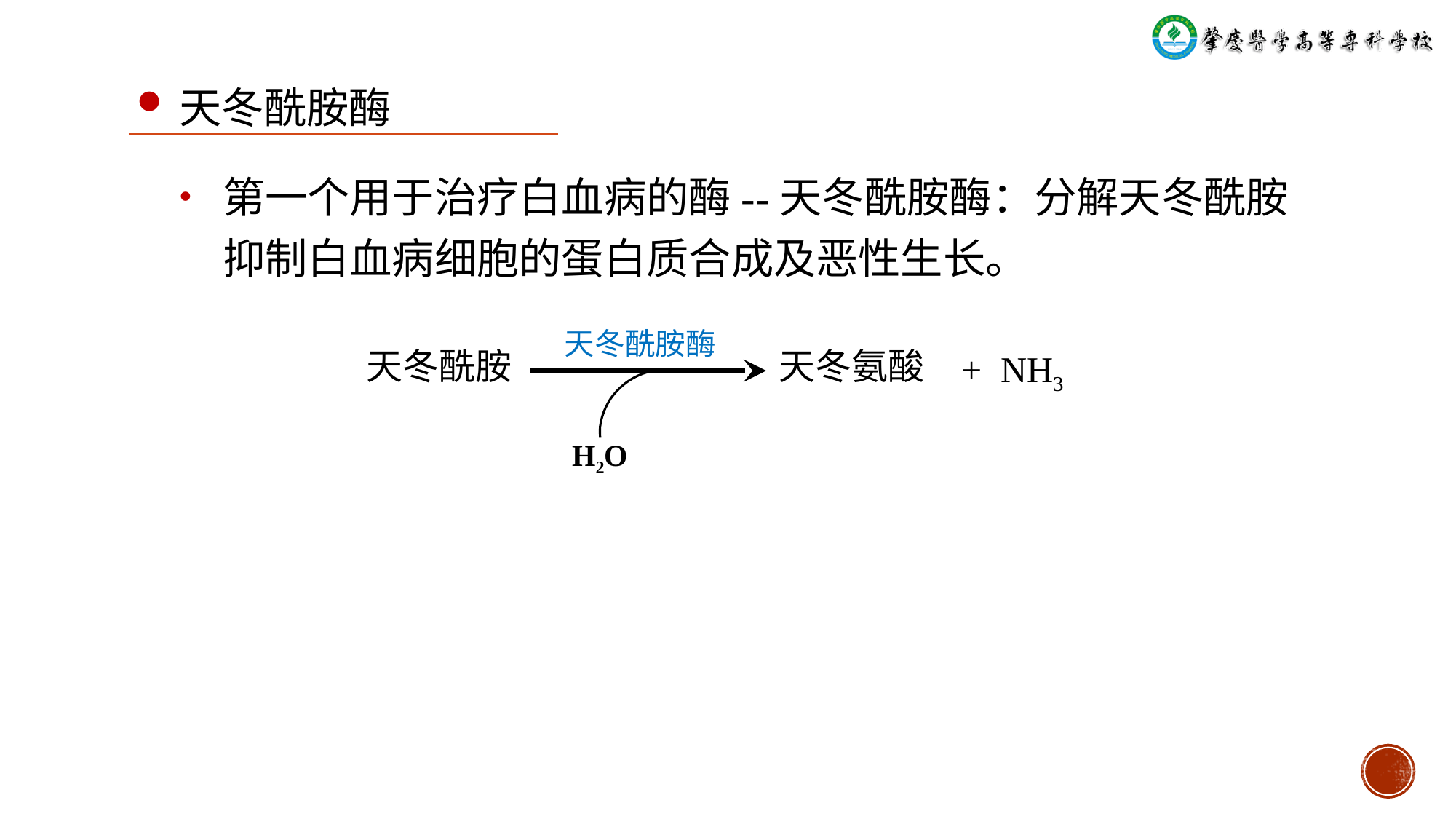

天冬酰胺酶
第一个用于治疗白血病的酶--天冬酰胺酶：分解天冬酰胺抑制白血病细胞的蛋白质合成及恶性生长。
天冬酰胺酶
天冬酰胺
天冬氨酸
+  NH3

H2O